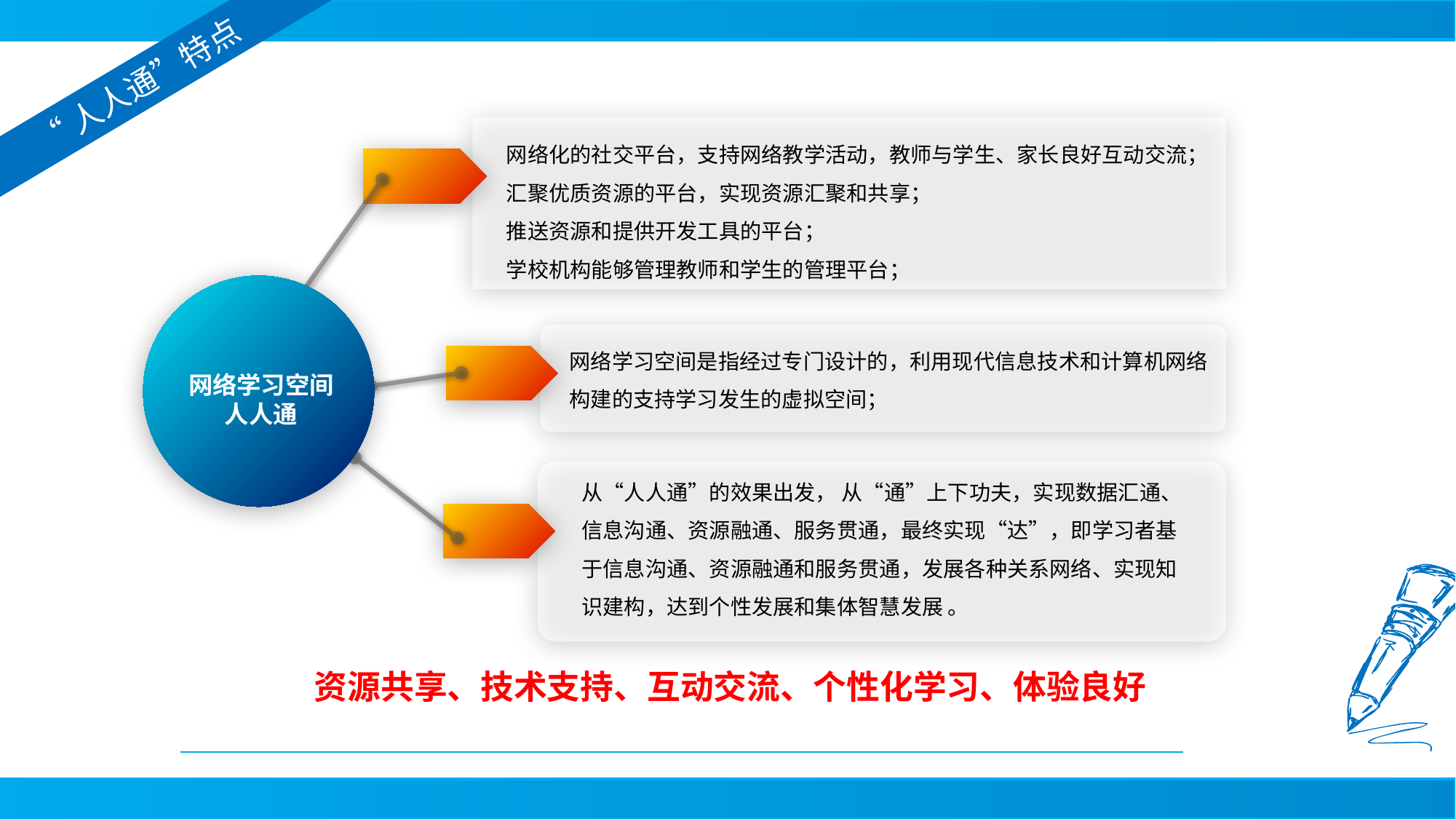

#
“人人通”特点

网络化的社交平台，支持网络教学活动，教师与学生、家长良好互动交流；
汇聚优质资源的平台，实现资源汇聚和共享；
推送资源和提供开发工具的平台；
学校机构能够管理教师和学生的管理平台；

网络学习空间是指经过专门设计的，利用现代信息技术和计算机网络构建的支持学习发生的虚拟空间；

网络学习空间人人通

从“人人通”的效果出发， 从“通”上下功夫，实现数据汇通、信息沟通、资源融通、服务贯通，最终实现“达”，即学习者基于信息沟通、资源融通和服务贯通，发展各种关系网络、实现知识建构，达到个性发展和集体智慧发展 。

资源共享、技术支持、互动交流、个性化学习、体验良好